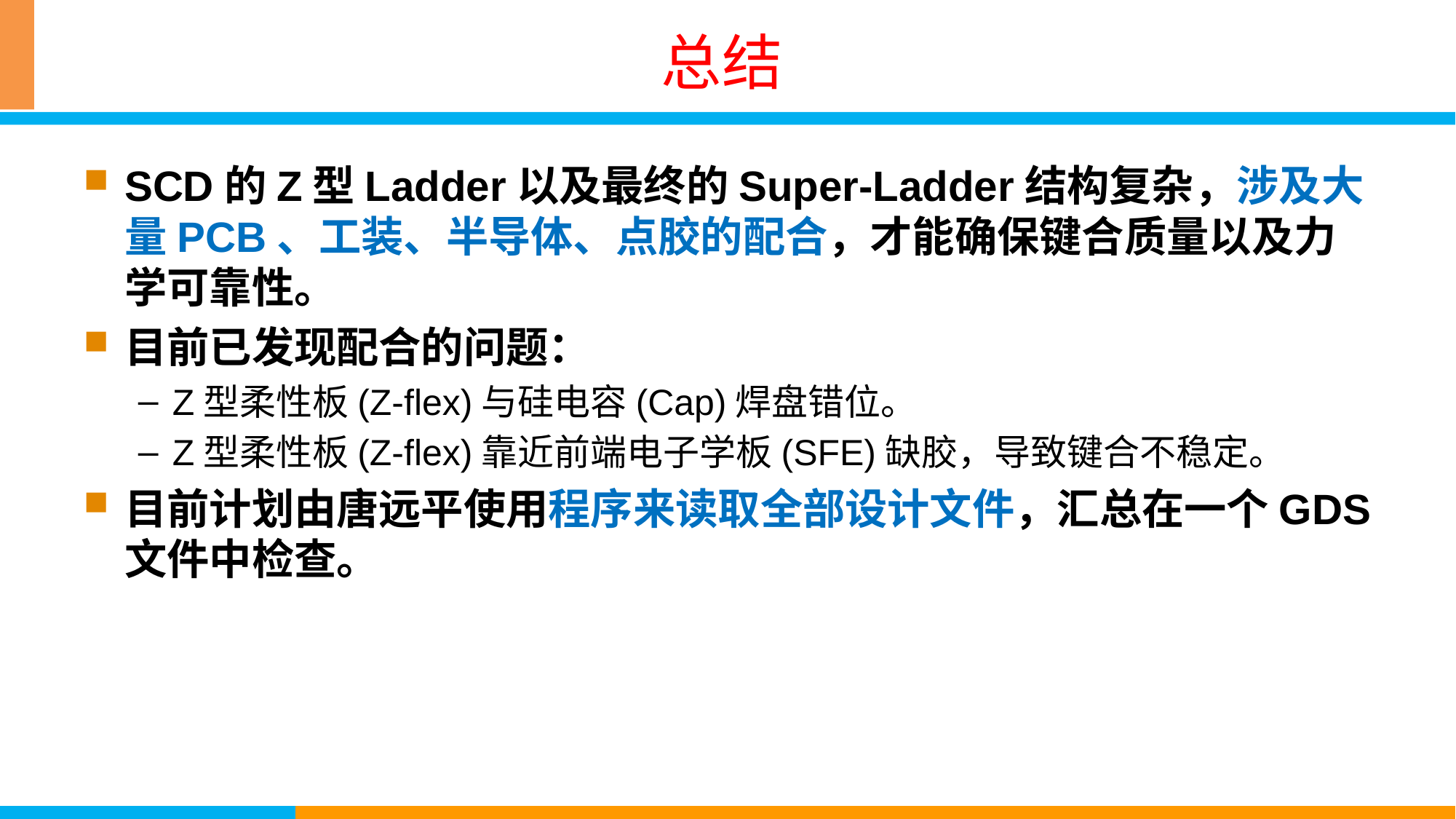

# 总结
SCD的Z型Ladder以及最终的Super-Ladder结构复杂，涉及大量PCB、工装、半导体、点胶的配合，才能确保键合质量以及力学可靠性。
目前已发现配合的问题：
Z型柔性板(Z-flex)与硅电容(Cap)焊盘错位。
Z型柔性板(Z-flex)靠近前端电子学板(SFE)缺胶，导致键合不稳定。
目前计划由唐远平使用程序来读取全部设计文件，汇总在一个GDS文件中检查。